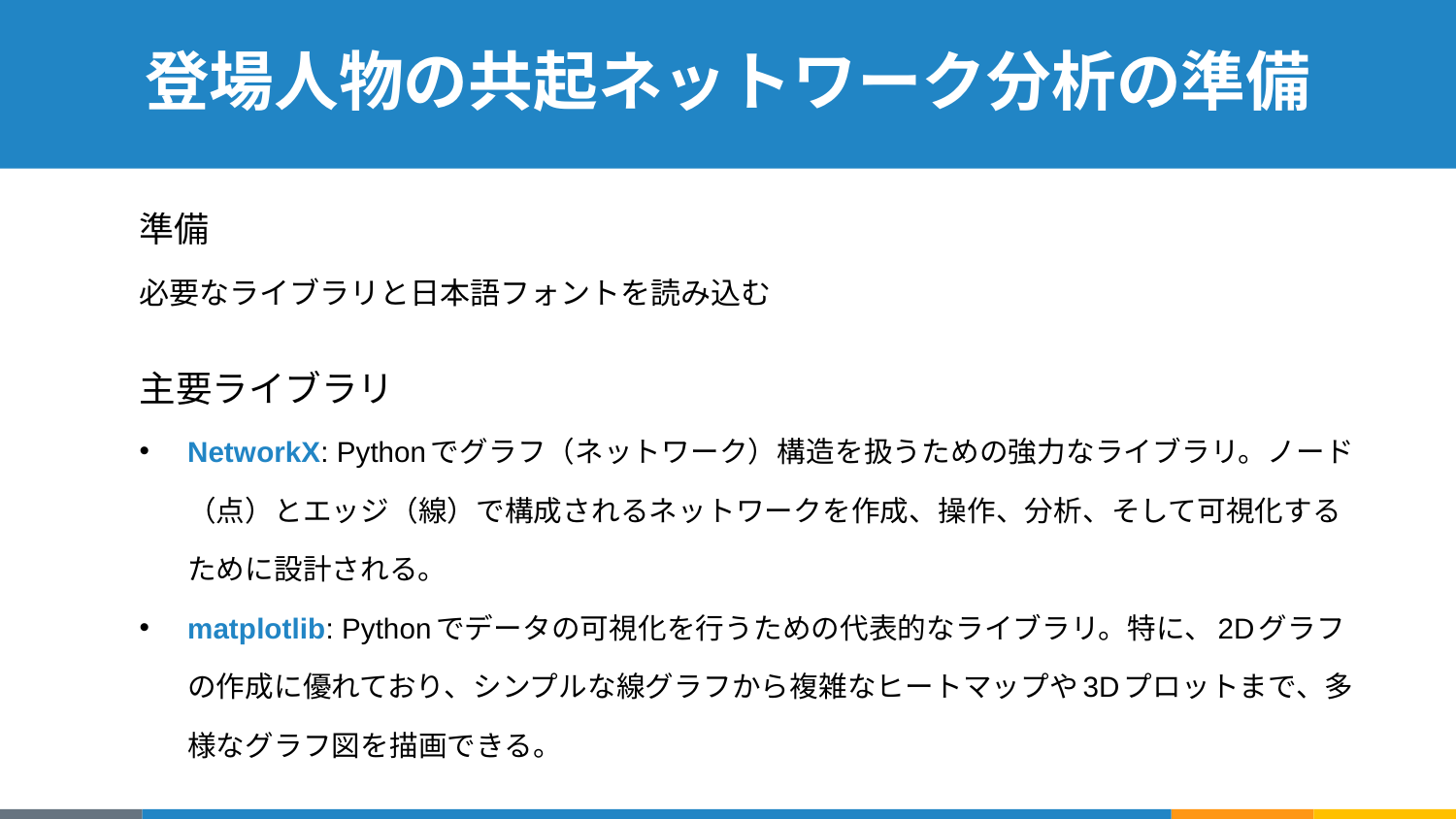

# 登場人物の共起ネットワーク分析の準備
準備
必要なライブラリと日本語フォントを読み込む

主要ライブラリ
NetworkX: Pythonでグラフ（ネットワーク）構造を扱うための強力なライブラリ。ノード（点）とエッジ（線）で構成されるネットワークを作成、操作、分析、そして可視化するために設計される。
matplotlib: Pythonでデータの可視化を行うための代表的なライブラリ。特に、2Dグラフの作成に優れており、シンプルな線グラフから複雑なヒートマップや3Dプロットまで、多様なグラフ図を描画できる。